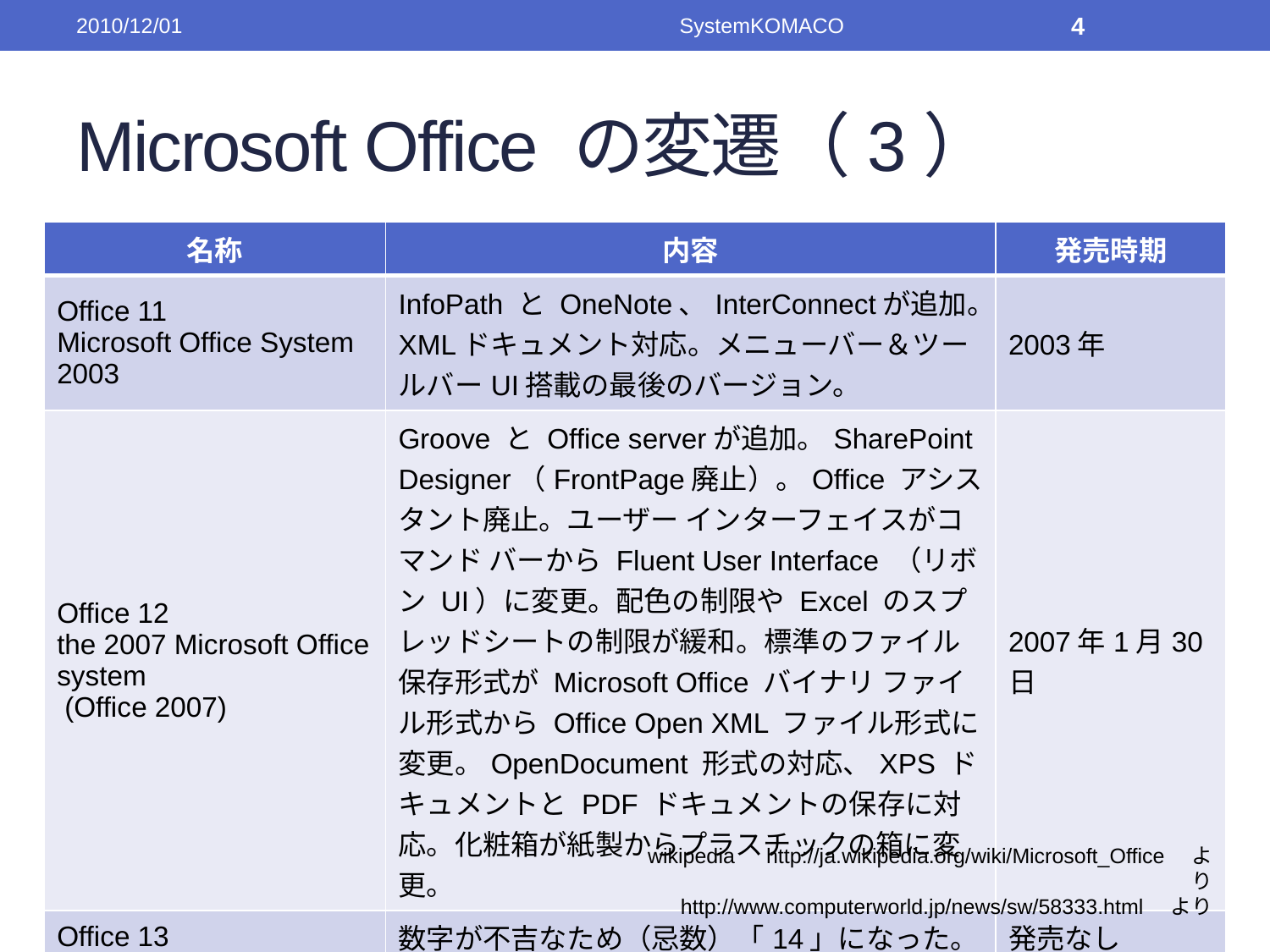

2010/12/01
SystemKOMACO
4
# Microsoft Office の変遷（3）
| 名称 | 内容 | 発売時期 |
| --- | --- | --- |
| Office 11 Microsoft Office System 2003 | InfoPath と OneNote、InterConnectが追加。XMLドキュメント対応。メニューバー＆ツールバーUI搭載の最後のバージョン。 | 2003年 |
| Office 12 the 2007 Microsoft Office system (Office 2007) | Groove と Office serverが追加。SharePoint Designer（FrontPage廃止）。Office アシスタント廃止。ユーザー インターフェイスがコマンド バーから Fluent User Interface （リボン UI）に変更。配色の制限や Excel のスプレッドシートの制限が緩和。標準のファイル保存形式が Microsoft Office バイナリ ファイル形式から Office Open XML ファイル形式に変更。OpenDocument 形式の対応、XPS ドキュメントと PDF ドキュメントの保存に対応。化粧箱が紙製からプラスチックの箱に変更。 | 2007年1月30日 |
| Office 13 | 数字が不吉なため（忌数）「14」になった。 | 発売なし |
wikipedia　http://ja.wikipedia.org/wiki/Microsoft_Office　より
http://www.computerworld.jp/news/sw/58333.html　より